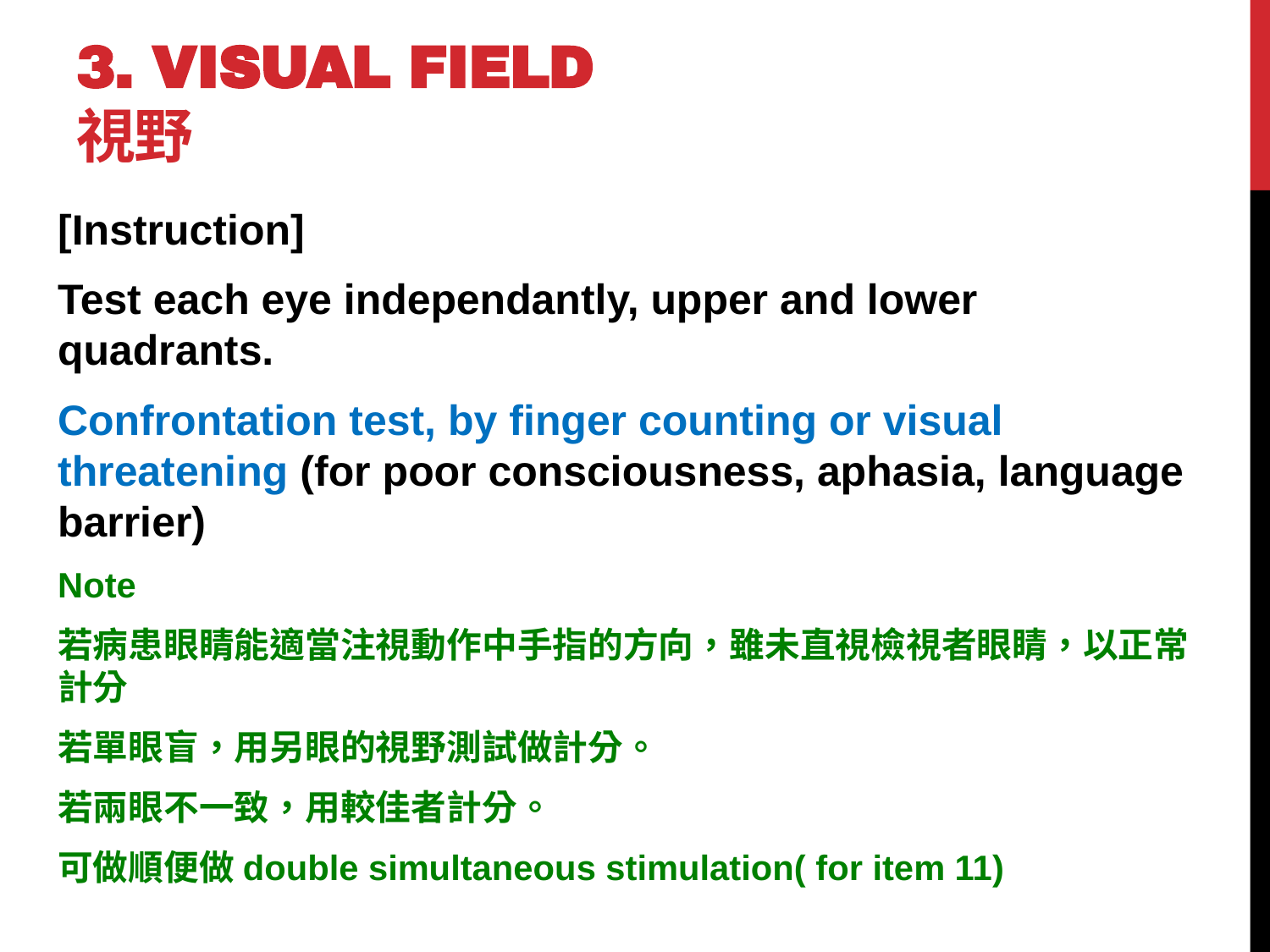

# 3. Visual field 視野
[Instruction]
Test each eye independantly, upper and lower quadrants.
Confrontation test, by finger counting or visual threatening (for poor consciousness, aphasia, language barrier)
Note
若病患眼睛能適當注視動作中手指的方向，雖未直視檢視者眼睛，以正常計分
若單眼盲，用另眼的視野測試做計分。
若兩眼不一致，用較佳者計分。
可做順便做double simultaneous stimulation( for item 11)